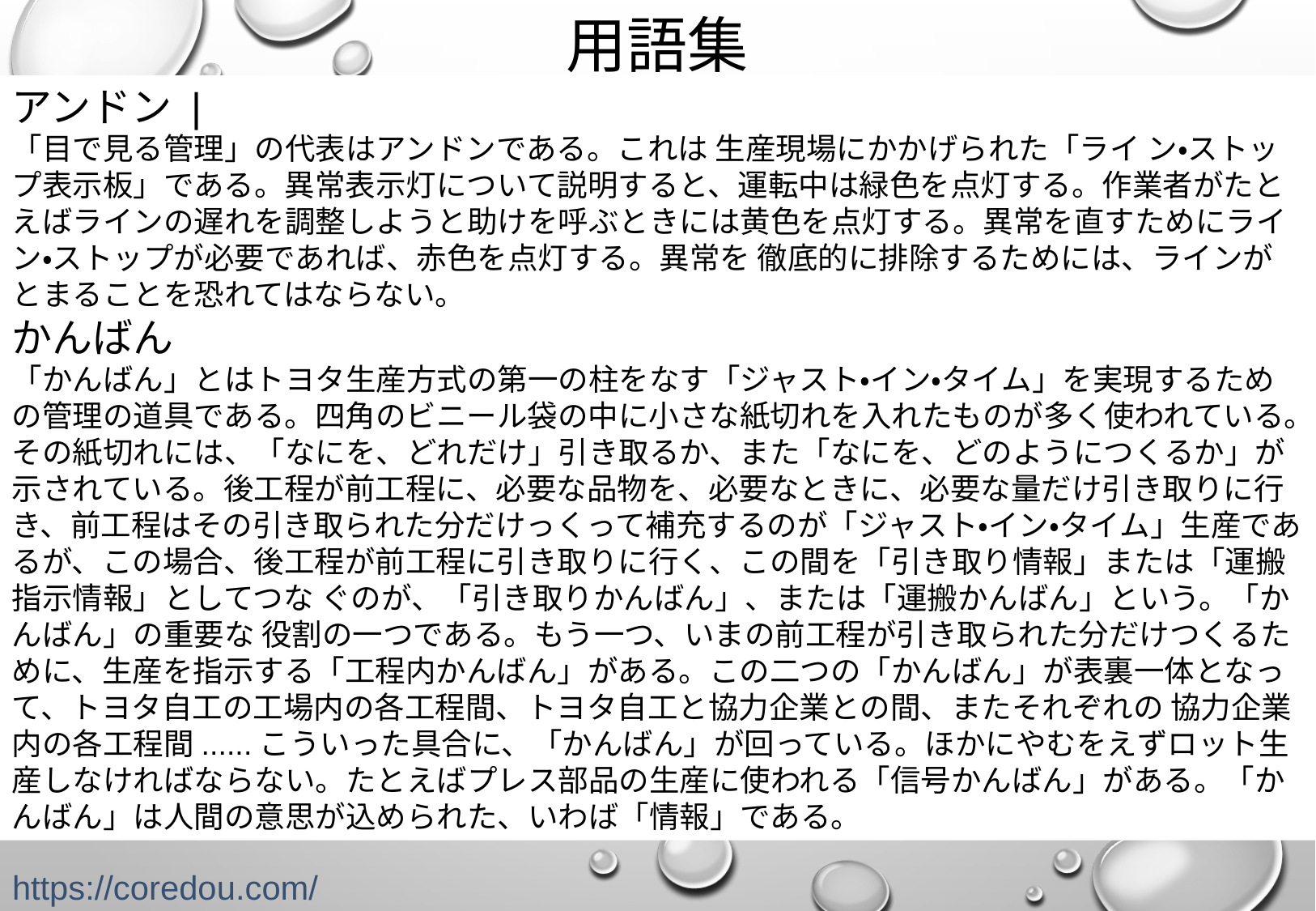

# 用語集
アンドン |
「目で見る管理」の代表はアンドンである。これは 生産現場にかかげられた「ライ ン・ストップ表示板」である。異常表示灯について説明すると、運転中は緑色を点灯する。作業者がたとえばラインの遅れを調整しようと助けを呼ぶときには黄色を点灯する。異常を直すためにライン・ストップが必要であれば、赤色を点灯する。異常を 徹底的に排除するためには、ラインがとまることを恐れてはならない。
かんばん
「かんばん」とはトヨタ生産方式の第一の柱をなす「ジャスト・イン・タイム」を実現するための管理の道具である。四角のビニール袋の中に小さな紙切れを入れたものが多く使われている。その紙切れには、「なにを、どれだけ」引き取るか、また「なにを、どのようにつくるか」が示されている。後工程が前工程に、必要な品物を、必要なときに、必要な量だけ引き取りに行き、前工程はその引き取られた分だけっくって補充するのが「ジャスト・イン・タイム」生産であるが、この場合、後工程が前工程に引き取りに行く、この間を「引き取り情報」または「運搬指示情報」としてつな ぐのが、「引き取りかんばん」、または「運搬かんばん」という。「かんばん」の重要な 役割の一つである。もう一つ、いまの前工程が引き取られた分だけつくるために、生産を指示する「工程内かんばん」がある。この二つの「かんばん」が表裏一体となって、トヨタ自工の工場内の各工程間、トヨタ自工と協力企業との間、またそれぞれの 協力企業内の各工程間......こういった具合に、「かんばん」が回っている。ほかにやむをえずロット生産しなければならない。たとえばプレス部品の生産に使われる「信号かんばん」がある。「かんばん」は人間の意思が込められた、いわば「情報」である。
https://coredou.com/